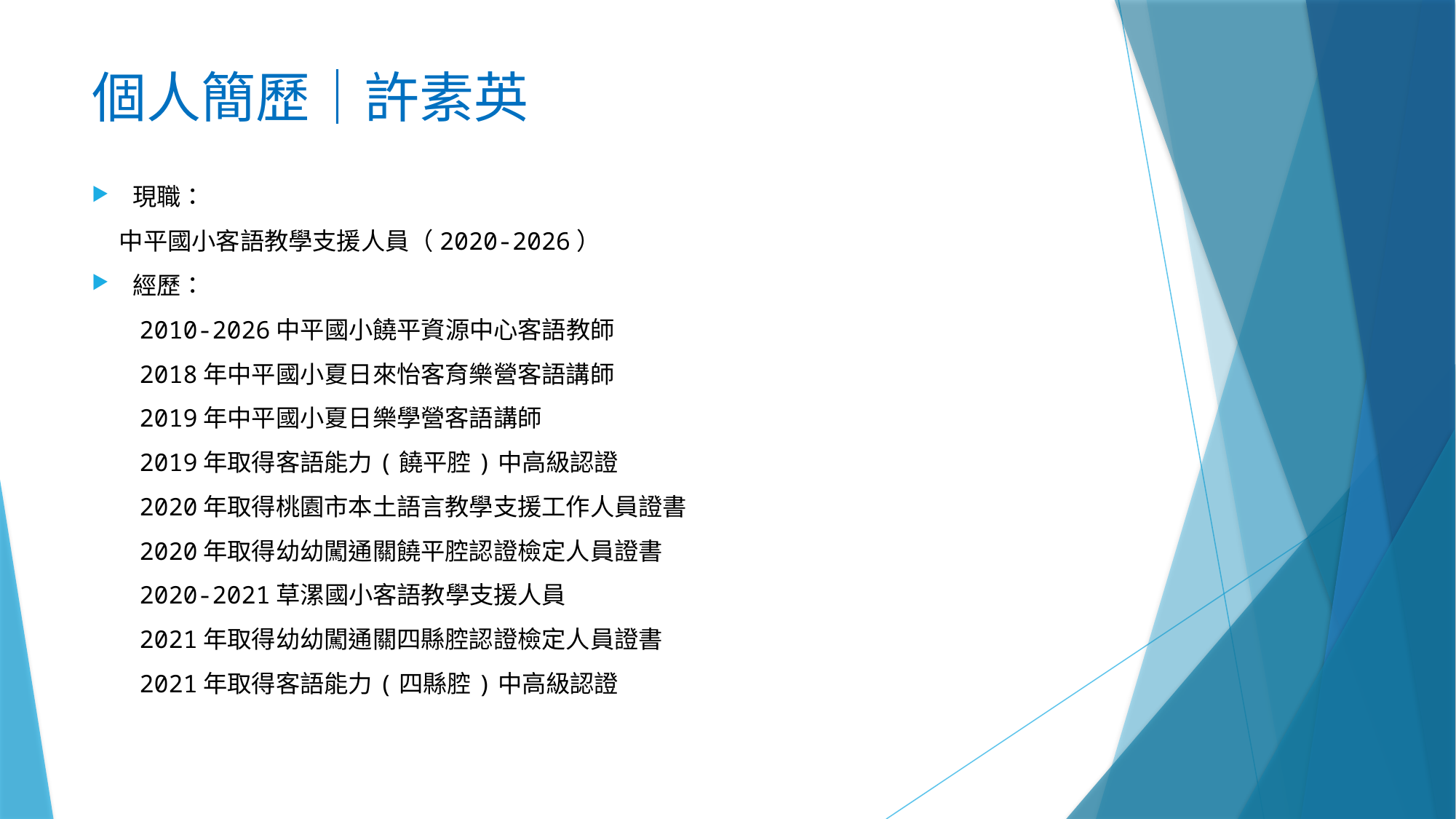

# 個人簡歷｜許素英
現職：
    中平國小客語教學支援人員（2020-2026）
經歷：
2010-2026中平國小饒平資源中心客語教師
2018年中平國小夏日來怡客育樂營客語講師
2019年中平國小夏日樂學營客語講師
2019年取得客語能力(饒平腔)中高級認證
2020年取得桃園市本土語言教學支援工作人員證書
2020年取得幼幼闖通關饒平腔認證檢定人員證書
2020-2021草漯國小客語教學支援人員
2021年取得幼幼闖通關四縣腔認證檢定人員證書
2021年取得客語能力(四縣腔)中高級認證